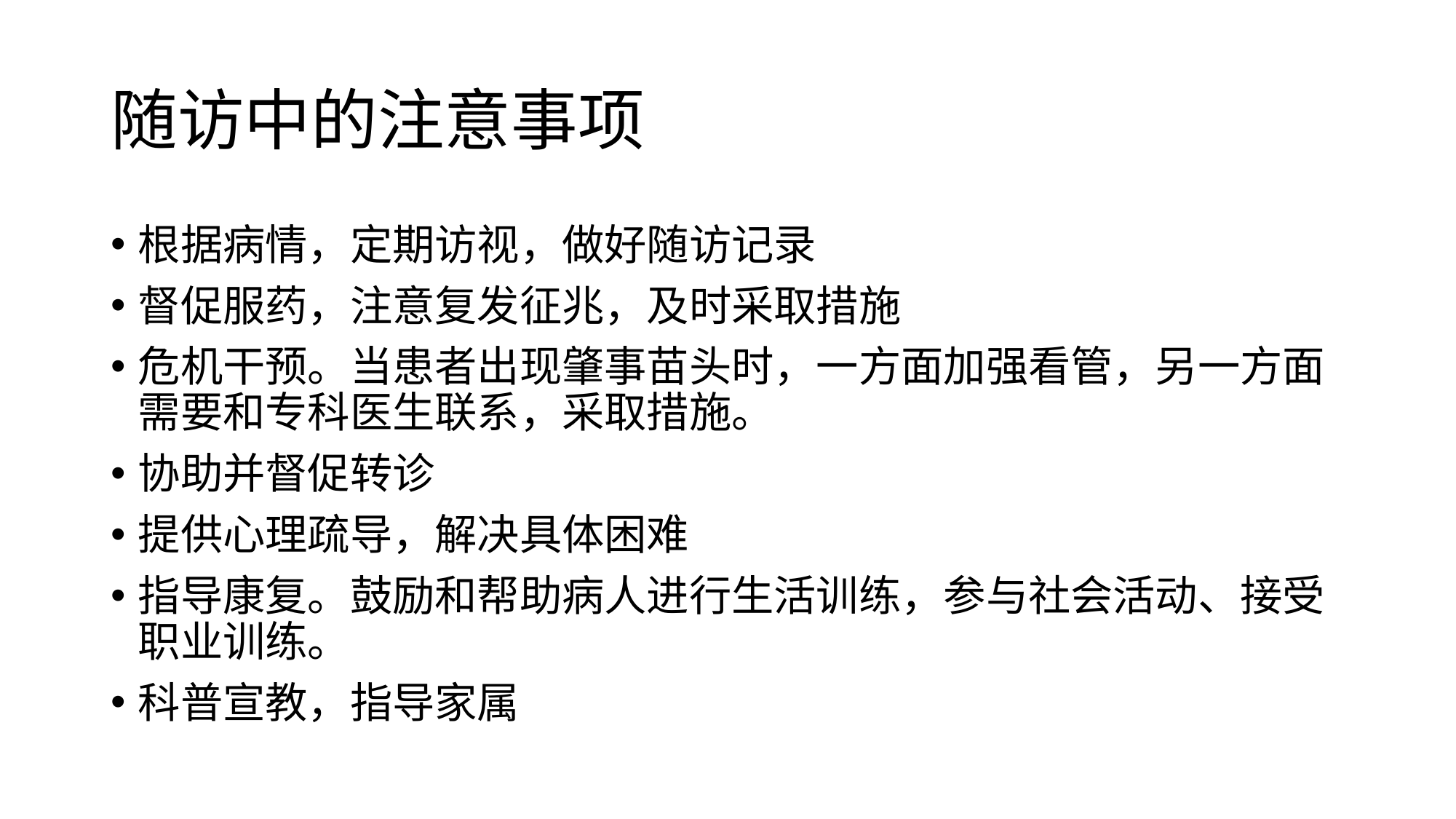

# 随访中的注意事项
根据病情，定期访视，做好随访记录
督促服药，注意复发征兆，及时采取措施
危机干预。当患者出现肇事苗头时，一方面加强看管，另一方面需要和专科医生联系，采取措施。
协助并督促转诊
提供心理疏导，解决具体困难
指导康复。鼓励和帮助病人进行生活训练，参与社会活动、接受职业训练。
科普宣教，指导家属
5